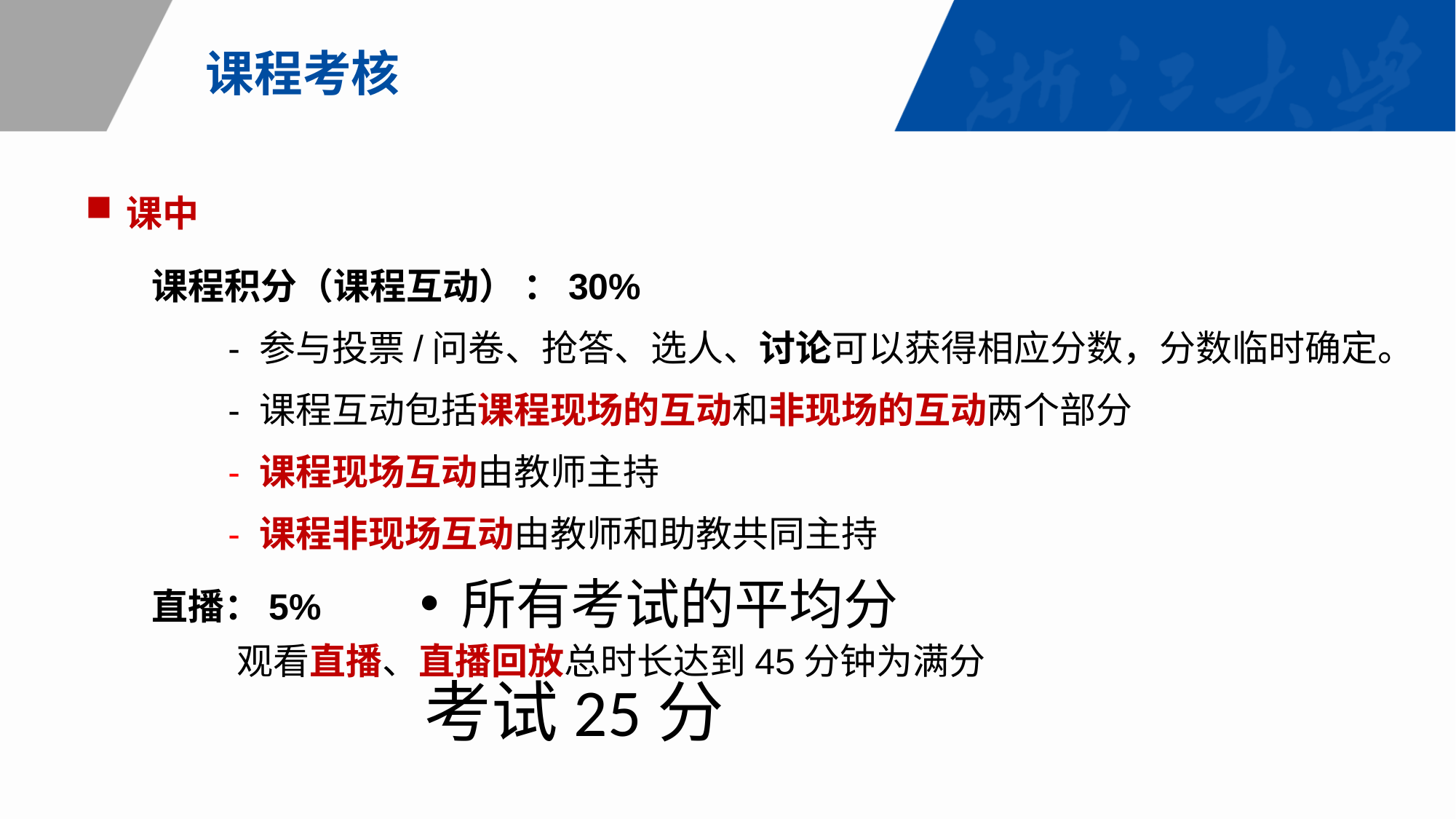

课程考核
课中
       课程积分（课程互动） ：30%
              - 参与投票/问卷、抢答、选人、讨论可以获得相应分数，分数临时确定。
              - 课程互动包括课程现场的互动和非现场的互动两个部分
              - 课程现场互动由教师主持
              - 课程非现场互动由教师和助教共同主持
       直播：5%
              观看直播、直播回放总时长达到45分钟为满分

所有考试的平均分
# 考试25分